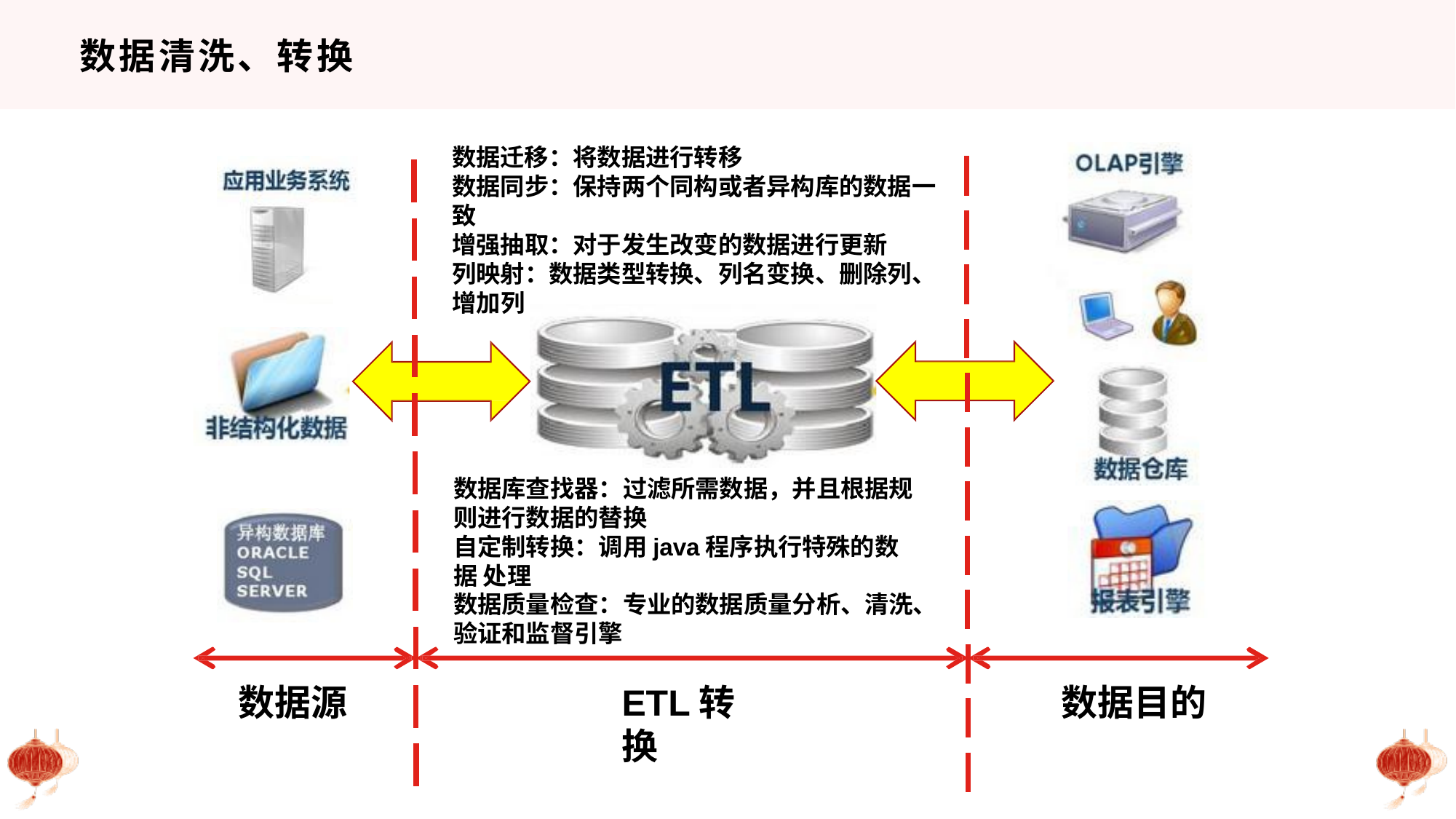

# 数据清洗、转换
数据迁移：将数据进行转移
数据同步：保持两个同构或者异构库的数据一 致
增强抽取：对于发生改变的数据进行更新
列映射：数据类型转换、列名变换、删除列、 增加列

数据库查找器：过滤所需数据，并且根据规 则进行数据的替换
自定制转换：调用java程序执行特殊的数据 处理
数据质量检查：专业的数据质量分析、清洗、 验证和监督引擎

数据源
ETL转换
数据目的